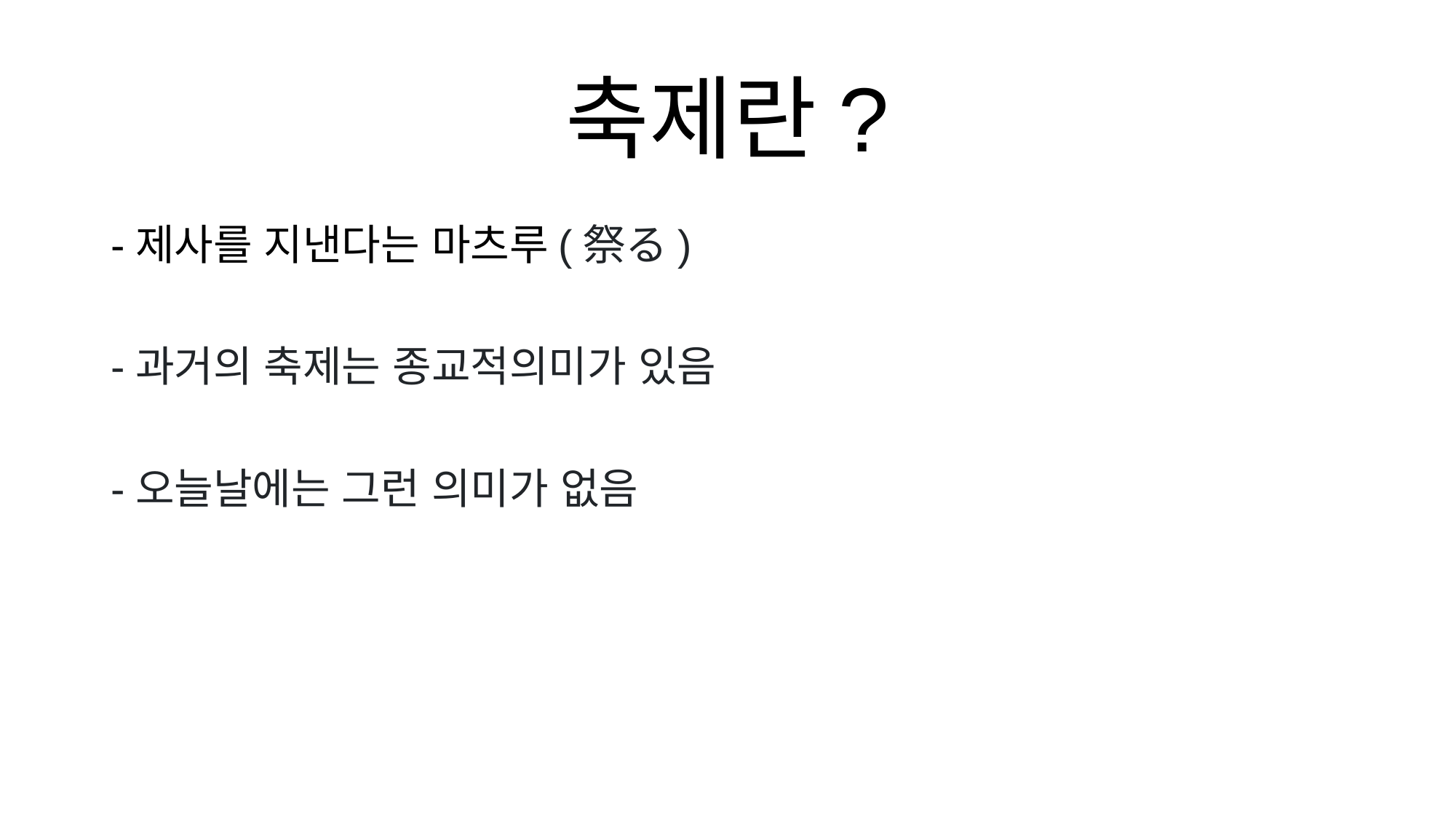

# 축제란?
-제사를 지낸다는 마츠루(祭る)

-과거의 축제는 종교적의미가 있음

-오늘날에는 그런 의미가 없음